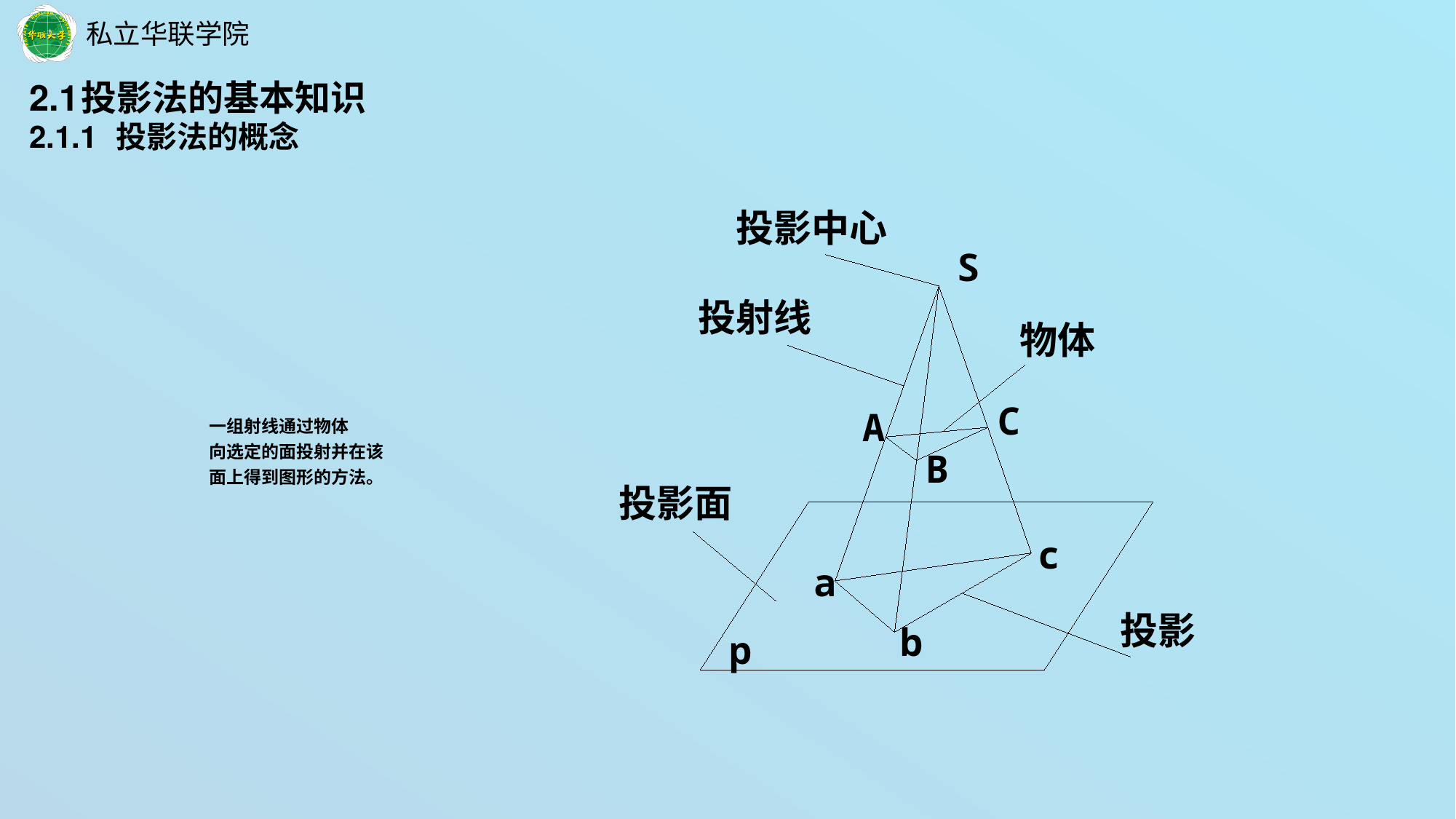

2.1投影法的基本知识
2.1.1  投影法的概念
投影中心
S

投射线
物体

C
A
一组射线通过物体
向选定的面投射并在该
面上得到图形的方法。

B
投影面

c

a

投影
b
p